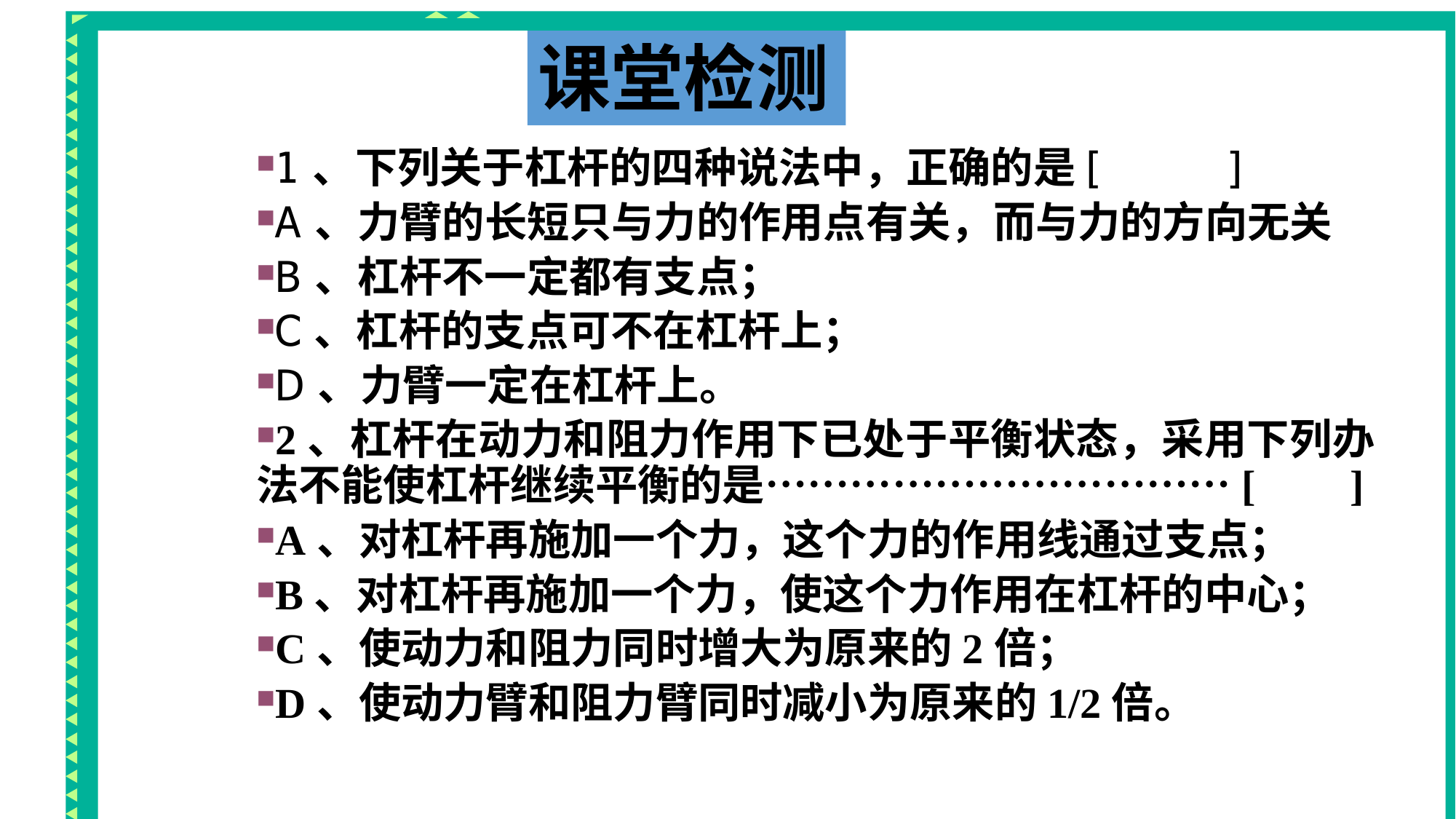

课堂检测

1、下列关于杠杆的四种说法中，正确的是[          ]
A、力臂的长短只与力的作用点有关，而与力的方向无关
B、杠杆不一定都有支点；
C、杠杆的支点可不在杠杆上；
D、力臂一定在杠杆上。
2、杠杆在动力和阻力作用下已处于平衡状态，采用下列办法不能使杠杆继续平衡的是……………………………[         ]
A、对杠杆再施加一个力，这个力的作用线通过支点；
B、对杠杆再施加一个力，使这个力作用在杠杆的中心；
C、使动力和阻力同时增大为原来的2倍；
D、使动力臂和阻力臂同时减小为原来的1/2倍。